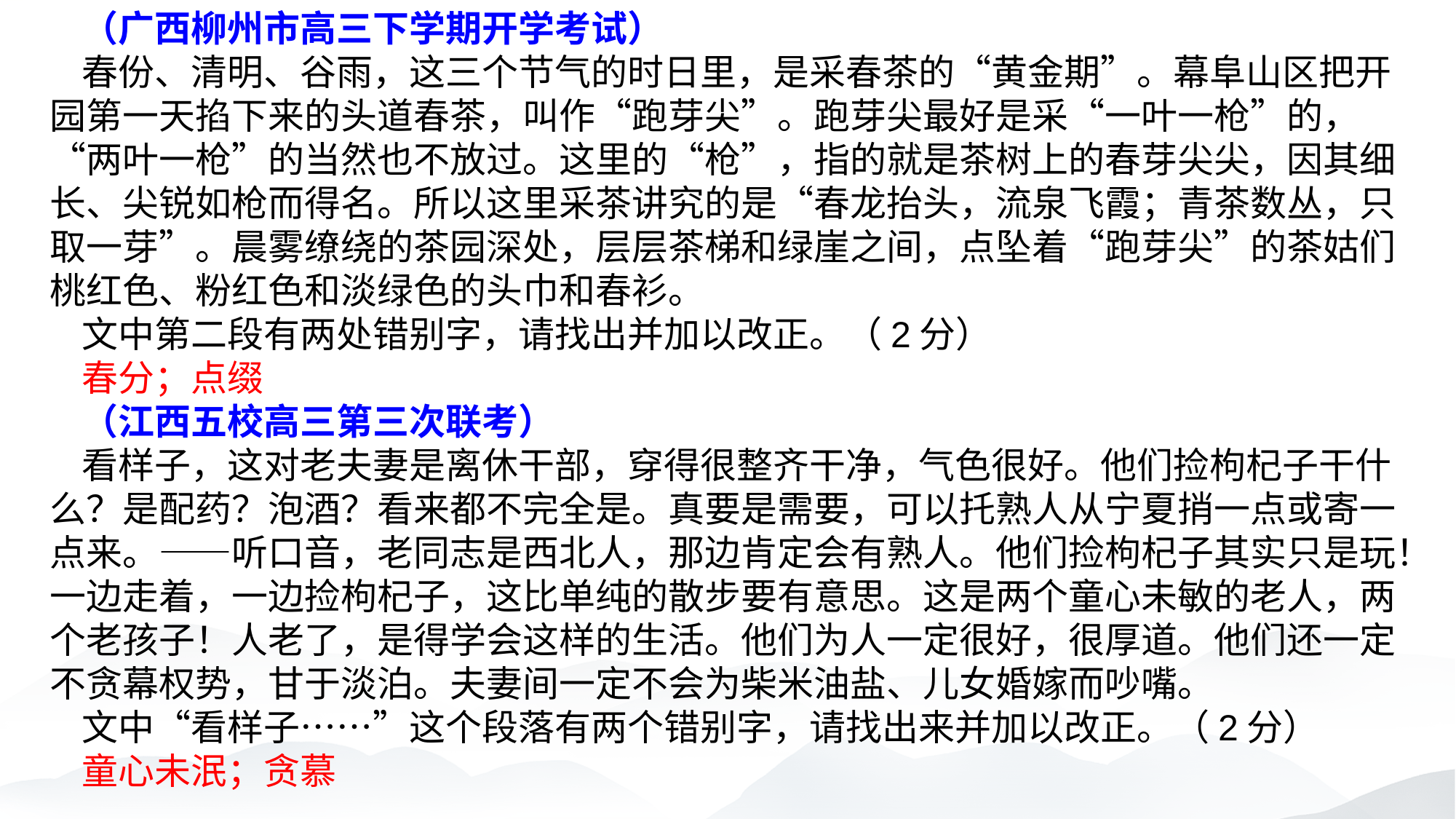

（广西柳州市高三下学期开学考试）
春份、清明、谷雨，这三个节气的时日里，是采春茶的“黄金期”。幕阜山区把开园第一天掐下来的头道春茶，叫作“跑芽尖”。跑芽尖最好是采“一叶一枪”的，“两叶一枪”的当然也不放过。这里的“枪”，指的就是茶树上的春芽尖尖，因其细长、尖锐如枪而得名。所以这里采茶讲究的是“春龙抬头，流泉飞霞；青茶数丛，只取一芽”。晨雾缭绕的茶园深处，层层茶梯和绿崖之间，点坠着“跑芽尖”的茶姑们桃红色、粉红色和淡绿色的头巾和春衫。
文中第二段有两处错别字，请找出并加以改正。（2分）
春分；点缀
（江西五校高三第三次联考）
看样子，这对老夫妻是离休干部，穿得很整齐干净，气色很好。他们捡枸杞子干什么？是配药？泡酒？看来都不完全是。真要是需要，可以托熟人从宁夏捎一点或寄一点来。——听口音，老同志是西北人，那边肯定会有熟人。他们捡枸杞子其实只是玩！一边走着，一边捡枸杞子，这比单纯的散步要有意思。这是两个童心未敏的老人，两个老孩子！人老了，是得学会这样的生活。他们为人一定很好，很厚道。他们还一定不贪幕权势，甘于淡泊。夫妻间一定不会为柴米油盐、儿女婚嫁而吵嘴。
文中“看样子……”这个段落有两个错别字，请找出来并加以改正。（2分）
童心未泯；贪慕